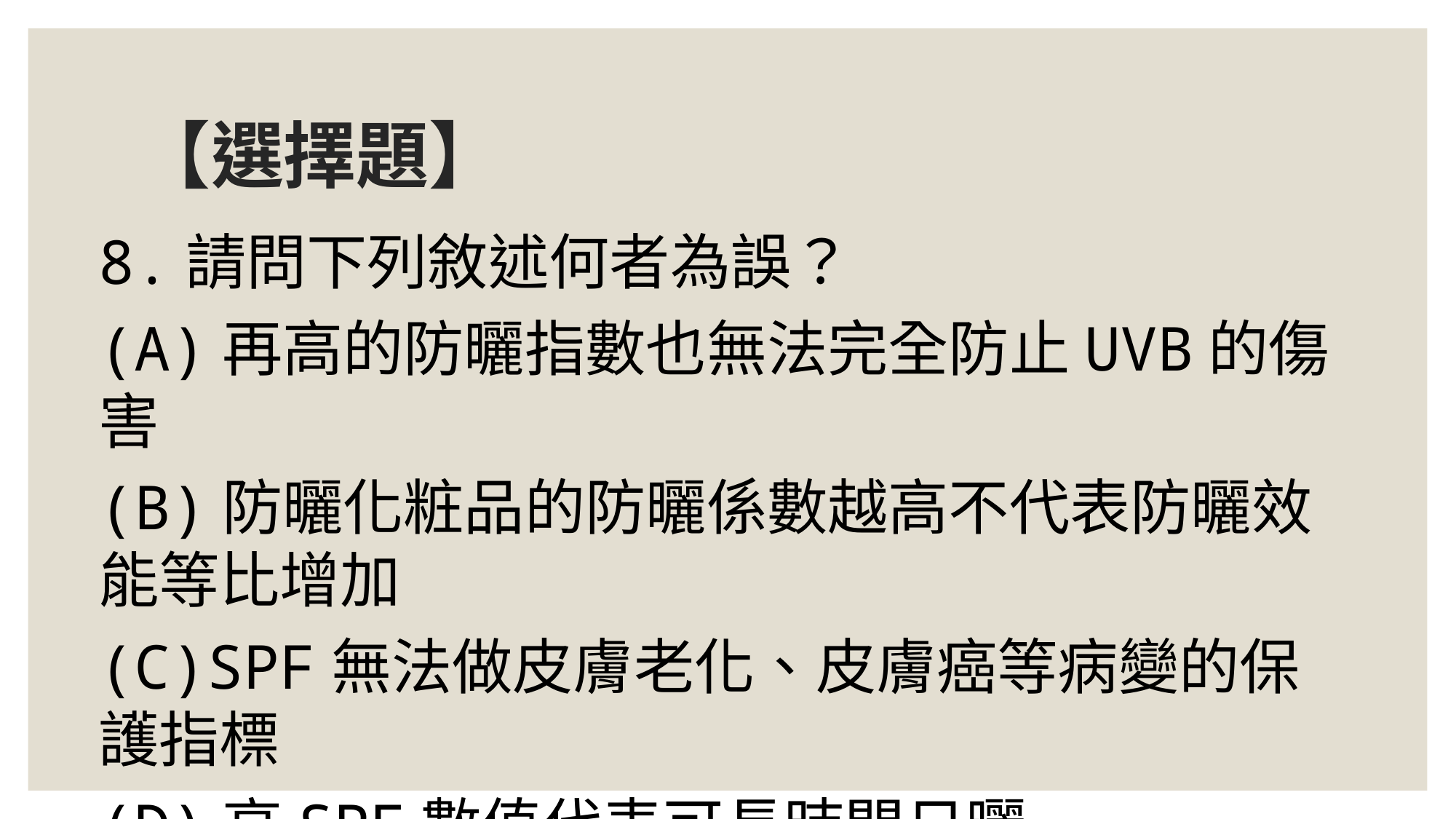

# 【選擇題】
8.請問下列敘述何者為誤？
(A)再高的防曬指數也無法完全防止UVB的傷害
(B)防曬化粧品的防曬係數越高不代表防曬效能等比增加
(C)SPF無法做皮膚老化、皮膚癌等病變的保護指標
(D)高SPF數值代表可長時間日曬